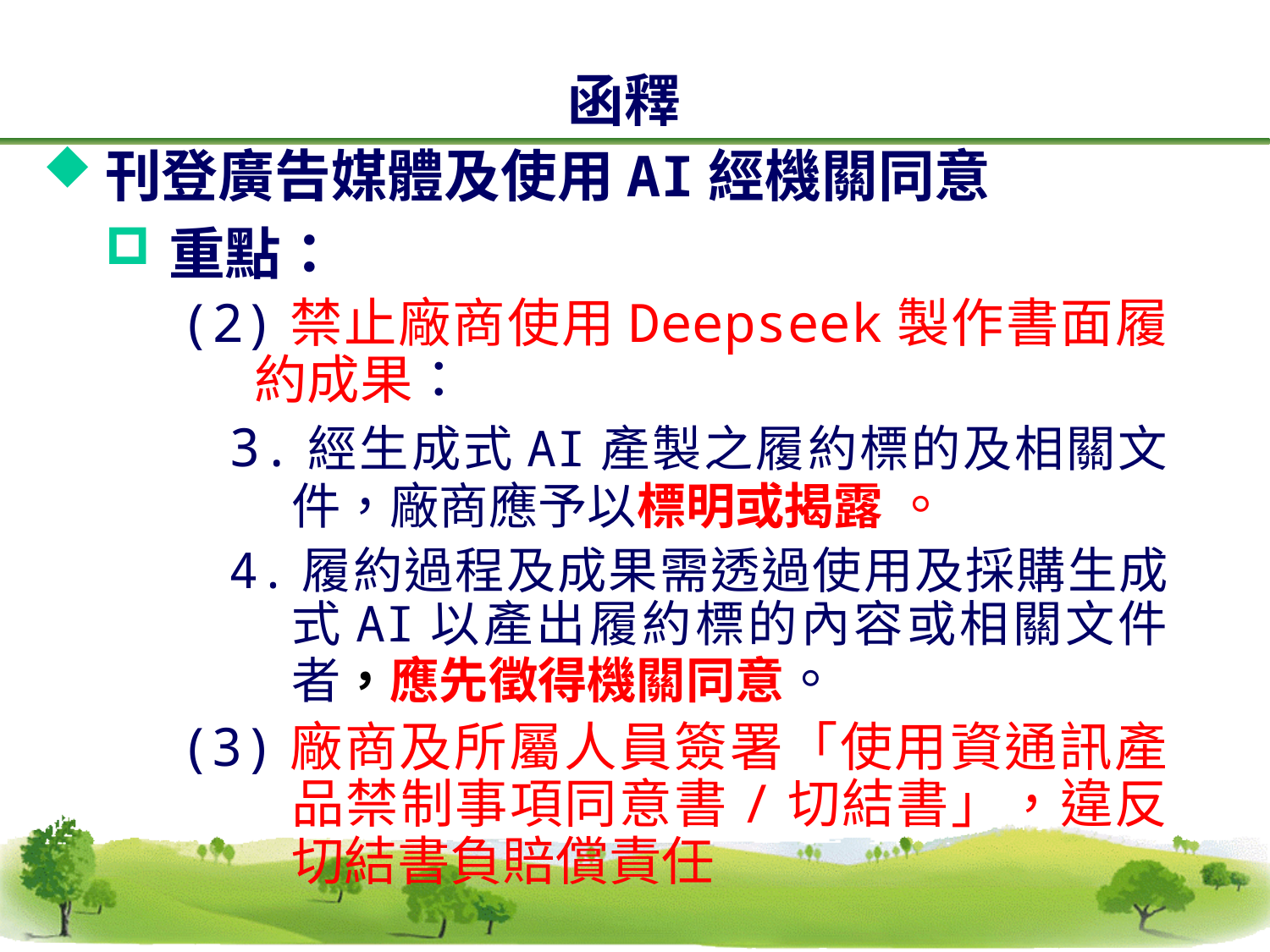

函釋
刊登廣告媒體及使用AI經機關同意
重點：
(2)禁止廠商使用Deepseek製作書面履約成果：
3.經生成式AI產製之履約標的及相關文件，廠商應予以標明或揭露 。
4.履約過程及成果需透過使用及採購生成式AI以產出履約標的內容或相關文件者，應先徵得機關同意。
(3)廠商及所屬人員簽署「使用資通訊產品禁制事項同意書/切結書」，違反切結書負賠償責任